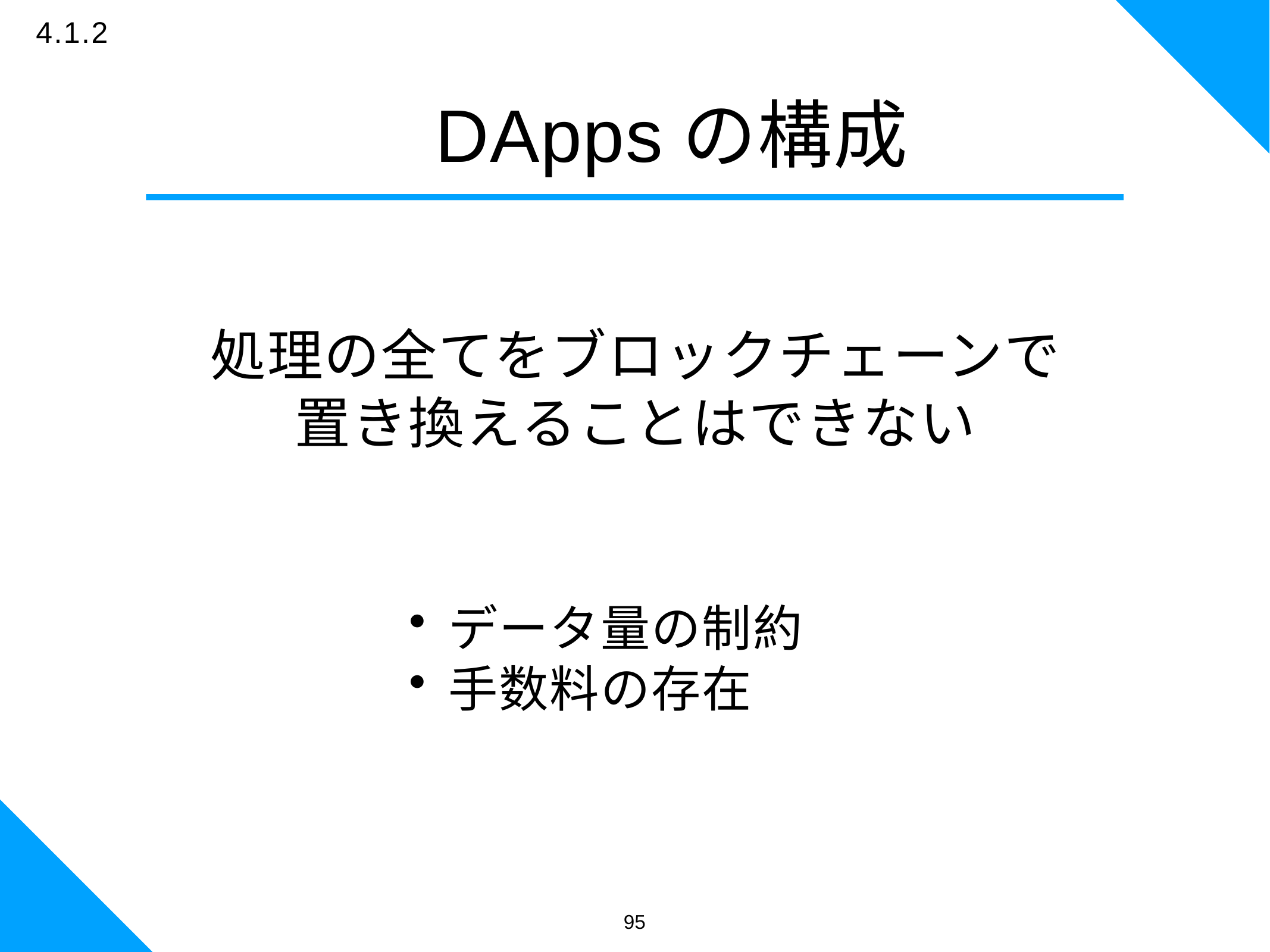

95
4.1.2
# DAppsの構成
処理の全てをブロックチェーンで
置き換えることはできない
データ量の制約
手数料の存在